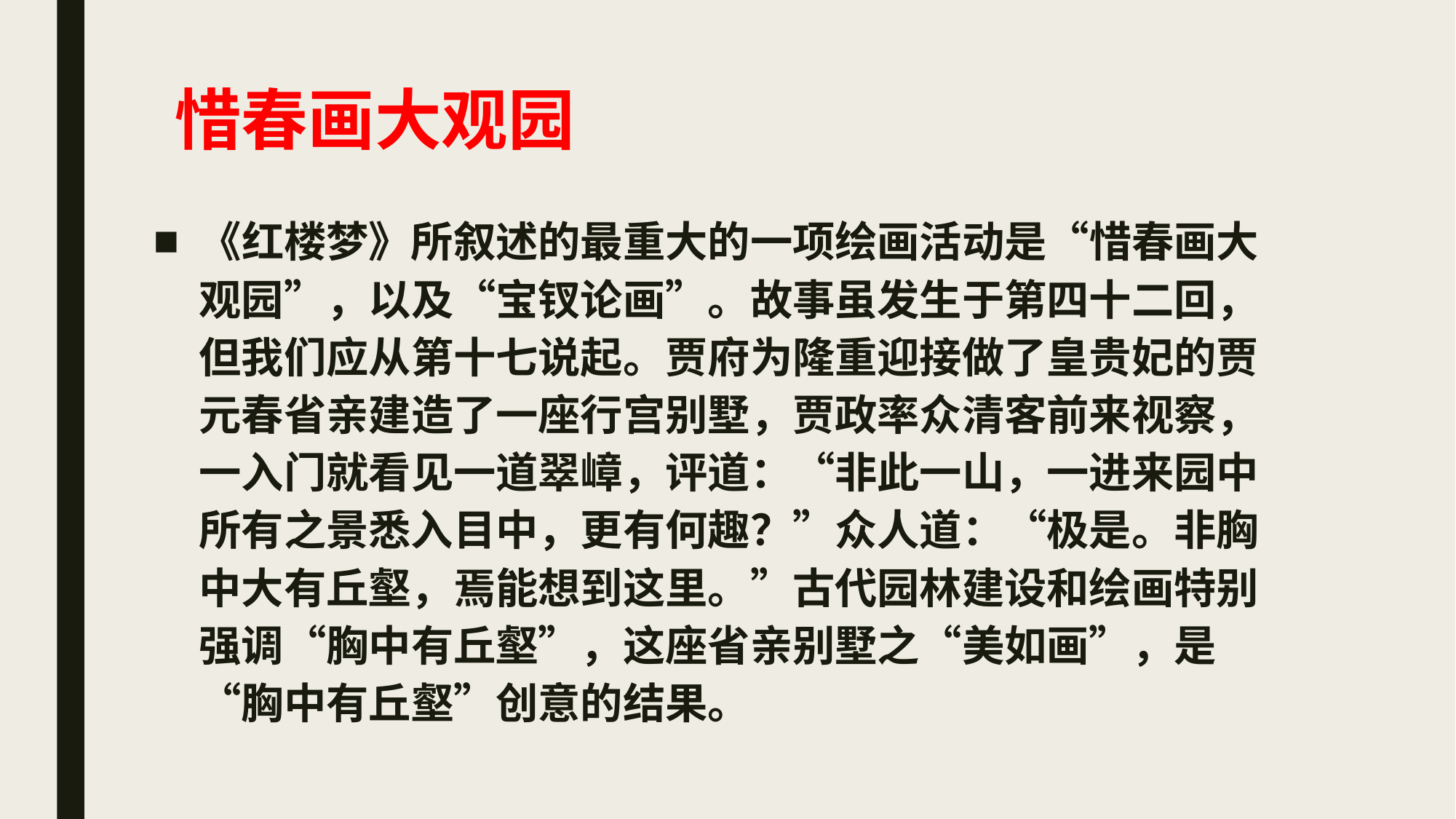

# 惜春画大观园
《红楼梦》所叙述的最重大的一项绘画活动是“惜春画大观园”，以及“宝钗论画”。故事虽发生于第四十二回，但我们应从第十七说起。贾府为隆重迎接做了皇贵妃的贾元春省亲建造了一座行宫别墅，贾政率众清客前来视察，一入门就看见一道翠嶂，评道：“非此一山，一进来园中所有之景悉入目中，更有何趣？”众人道：“极是。非胸中大有丘壑，焉能想到这里。”古代园林建设和绘画特别强调“胸中有丘壑”，这座省亲别墅之“美如画”，是“胸中有丘壑”创意的结果。